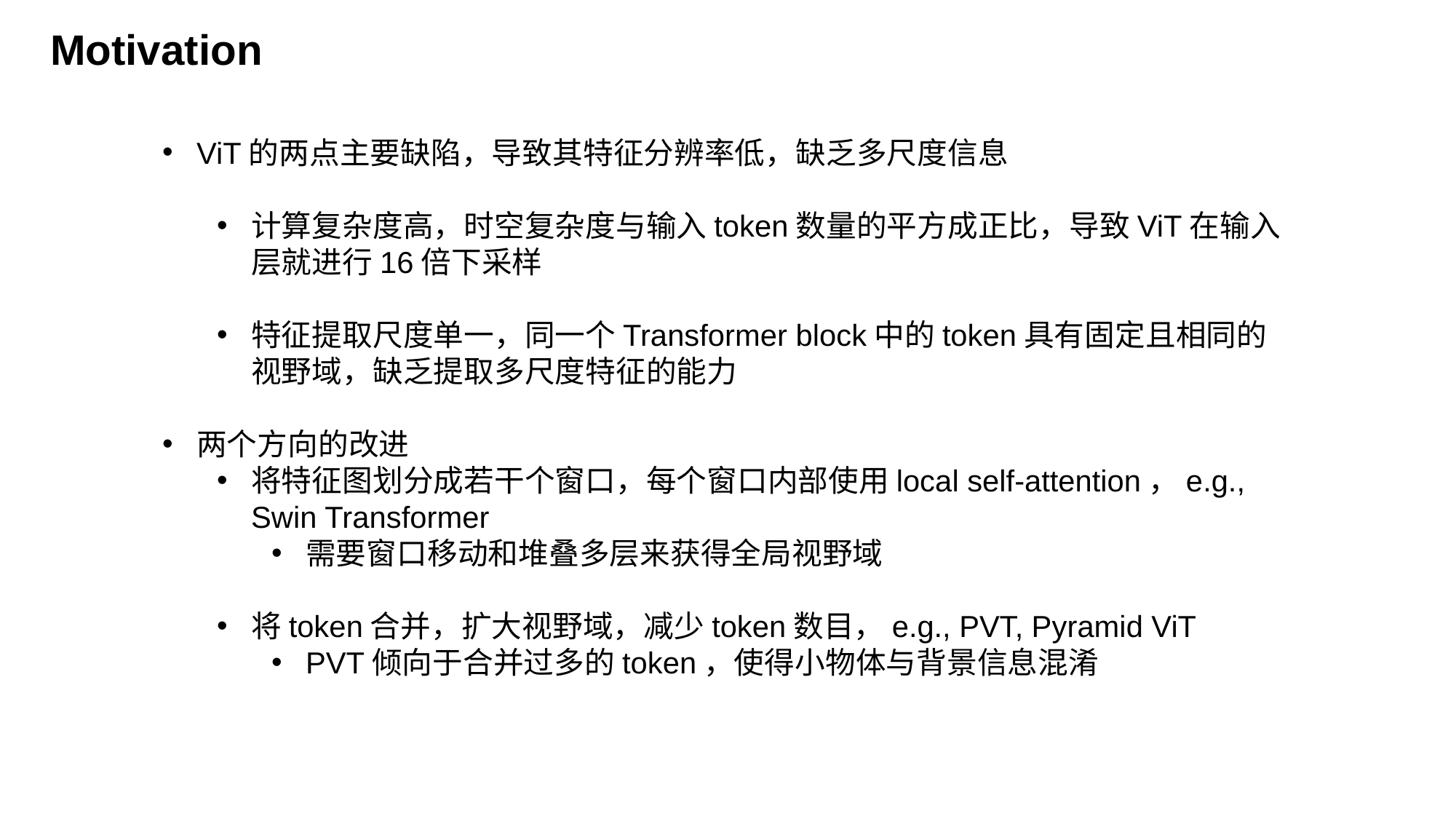

Motivation
ViT的两点主要缺陷，导致其特征分辨率低，缺乏多尺度信息

计算复杂度高，时空复杂度与输入token数量的平方成正比，导致ViT在输入层就进行16倍下采样

特征提取尺度单一，同一个Transformer block中的token具有固定且相同的视野域，缺乏提取多尺度特征的能力

两个方向的改进
将特征图划分成若干个窗口，每个窗口内部使用local self-attention，e.g., Swin Transformer
需要窗口移动和堆叠多层来获得全局视野域

将token合并，扩大视野域，减少token数目，e.g., PVT, Pyramid ViT
PVT倾向于合并过多的token，使得小物体与背景信息混淆